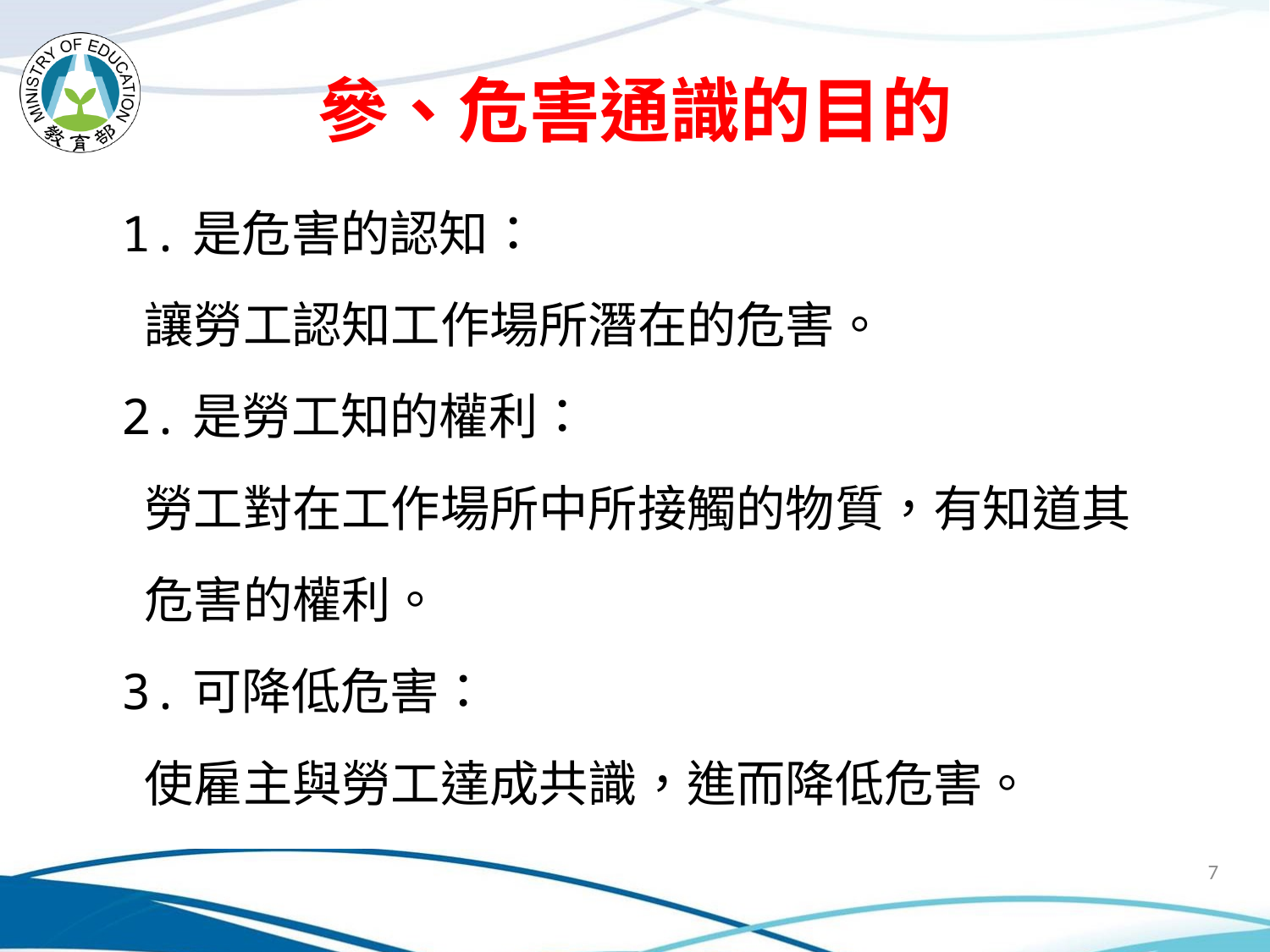

參、危害通識的目的
1.是危害的認知：
 讓勞工認知工作場所潛在的危害。
2.是勞工知的權利：
 勞工對在工作場所中所接觸的物質，有知道其
 危害的權利。
3.可降低危害：
 使雇主與勞工達成共識，進而降低危害。
7